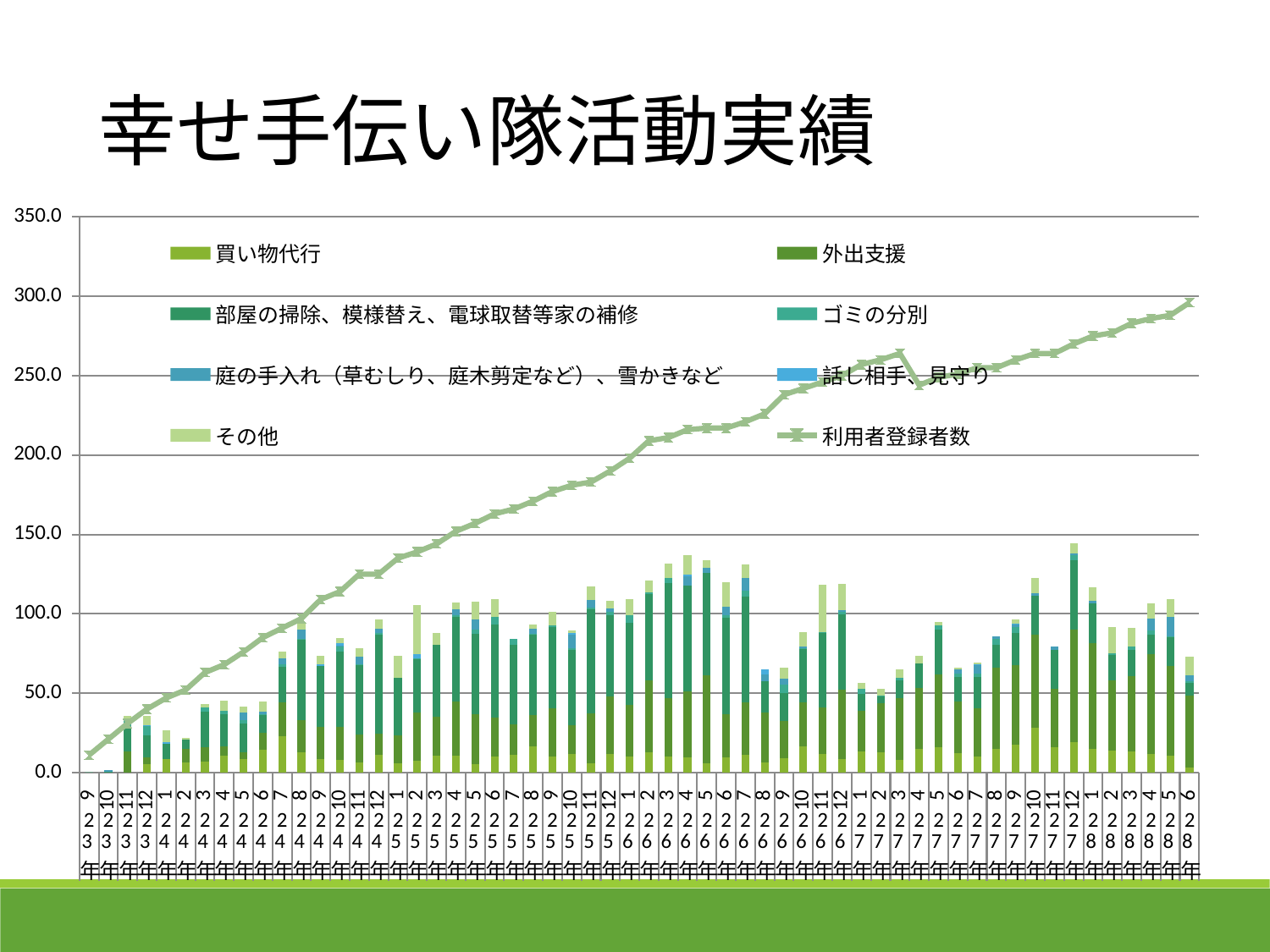

幸せ手伝い隊活動実績

### Chart

| Category | 買い物代行 | 外出支援 | 部屋の掃除、模様替え、電球取替等家の補修 | ゴミの分別 | 庭の手入れ（草むしり、庭木剪定など）、雪かきなど | 話し相手、見守り | その他 | 利用者登録者数 |
|---|---|---|---|---|---|---|---|---|
| 9  | 0.0 | 0.0 | 0.0 | 0.0 | 0.0 | 0.0 | 0.0 | 11.0 |
| 10  | 0.0 | 0.0 | 0.5 | 0.0 | 1.0 | 0.0 | 0.0 | 21.0 |
| 11  | 0.0 | 13.5 | 16.0 | 3.0 | 0.0 | 1.5 | 1.5 | 31.0 |
| 12  | 5.5 | 4.0 | 14.0 | 6.0 | 0.0 | 0.5 | 5.5 | 40.0 |
| 1  | 8.5 | 0.0 | 9.5 | 0.0 | 0.0 | 1.0 | 7.5 | 47.0 |
| 2  | 6.5 | 8.5 | 5.5 | 0.0 | 0.0 | 0.0 | 1.5 | 52.0 |
| 3  | 7.0 | 9.0 | 22.5 | 2.5 | 0.0 | 0.0 | 2.0 | 63.0 |
| 4  | 10.5 | 6.0 | 20.5 | 2.0 | 0.0 | 0.0 | 6.5 | 68.0 |
| 5  | 8.5 | 4.0 | 18.5 | 2.0 | 5.0 | 0.0 | 3.5 | 76.0 |
| 6  | 14.5 | 10.5 | 11.5 | 0.5 | 1.5 | 0.0 | 6.0 | 85.0 |
| 7  | 23.0 | 21.0 | 22.5 | 1.5 | 4.0 | None | 4.0 | 91.0 |
| 8  | 12.5 | 20.5 | 50.5 | 0.5 | 6.0 | 0.0 | 5.0 | 97.0 |
| 9  | 8.5 | 20.0 | 38.5 | 0.0 | 0.0 | 1.0 | 5.5 | 109.0 |
| 10  | 8.0 | 21.0 | 47.0 | 3.5 | 0.5 | 1.5 | 3.0 | 114.0 |
| 11  | 6.5 | 17.5 | 43.5 | 0.5 | 5.0 | None | 5.5 | 125.0 |
| 12  | 11.0 | 13.5 | 62.5 | 1.0 | 2.5 | None | 6.0 | 125.0 |
| 1  | 6.0 | 17.5 | 36.0 | 0.0 | 0.0 | None | 14.0 | 135.0 |
| 2  | 7.5 | 30.5 | 33.5 | 0.5 | 0.0 | 2.5 | 31.0 | 139.0 |
| 3  | 10.5 | 24.5 | 45.5 | 0.0 | 0.0 | 0.0 | 7.5 | 144.0 |
| 4  | 10.5 | 34.0 | 53.5 | 1.0 | 4.0 | 0.0 | 4.0 | 152.0 |
| 5  | 5.5 | 31.0 | 51.0 | 2.5 | 6.5 | 0.0 | 11.0 | 157.0 |
| 6  | 10.0 | 24.5 | 58.5 | 5.0 | 0.0 | 0.0 | 11.0 | 163.0 |
| 7  | 11.0 | 19.5 | 50.0 | 3.5 | 0.0 | 0.0 | 0.0 | 166.0 |
| 8  | 16.5 | 19.5 | 51.0 | 0.5 | 3.0 | 0.0 | 3.0 | 171.0 |
| 9  | 10.0 | 30.5 | 51.0 | 1.0 | 0.0 | 0.0 | 9.0 | 177.0 |
| 10  | 11.5 | 18.5 | 47.0 | 1.5 | 8.5 | 1.0 | 1.5 | 181.0 |
| 11  | 6.0 | 31.5 | 65.5 | 1.0 | 4.5 | 0.0 | 8.5 | 183.0 |
| 12  | 11.5 | 36.5 | 51.0 | 2.5 | 2.0 | 0.0 | 4.5 | 190.0 |
| 1  | 10.0 | 32.5 | 52.0 | 4.5 | 0.0 | 0.0 | 10.0 | 198.0 |
| 2  | 13.0 | 45.0 | 54.5 | 1.0 | 0.0 | 0.0 | 7.5 | 209.0 |
| 3  | 10.0 | 37.0 | 72.5 | 3.0 | 0.0 | 0.0 | 9.0 | 211.0 |
| 4  | 9.5 | 41.5 | 67.0 | 0.0 | 5.5 | 1.0 | 12.5 | 216.0 |
| 5  | 6.0 | 55.0 | 65.0 | 0.0 | 3.0 | 0.0 | 4.5 | 217.0 |
| 6  | 9.5 | 27.5 | 60.5 | 1.5 | 5.5 | 0.0 | 15.5 | 217.0 |
| 7  | 11.0 | 33.0 | 67.0 | 3.5 | 8.0 | 0.0 | 8.5 | 221.0 |
| 8  | 6.5 | 31.5 | 19.5 | 0.0 | 4.5 | 3.0 | 0.0 | 226.0 |
| 9  | 9.0 | 23.5 | 17.5 | 5.5 | 3.5 | 0.0 | 7.0 | 238.0 |
| 10  | 16.5 | 27.5 | 34.0 | 0.5 | 1.0 | 0.0 | 9.0 | 242.0 |
| 11  | 11.5 | 29.5 | 47.0 | 0.5 | 0.0 | 0.0 | 30.0 | 246.0 |
| 12  | 8.5 | 43.5 | 47.5 | 2.0 | 1.0 | 0.0 | 16.5 | 250.0 |
| 1  | 13.5 | 25.5 | 10.5 | 3.5 | 0.0 | 0.0 | 3.5 | 257.0 |
| 2  | 12.5 | 31.0 | 4.5 | 0.5 | 0.0 | 0.0 | 4.5 | 260.0 |
| 3  | 8.0 | 39.0 | 11.0 | 1.5 | 0.0 | 0.0 | 5.5 | 264.0 |
| 4  | 15.0 | 38.5 | 15.0 | 0.0 | 0.0 | 0.0 | 5.0 | 244.0 |
| 5  | 16.0 | 46.0 | 28.0 | 2.5 | 0.0 | 0.0 | 2.5 | 249.0 |
| 6  | 12.0 | 32.5 | 15.5 | 2.5 | 2.5 | 0.0 | 1.0 | 251.0 |
| 7  | 10.0 | 30.5 | 19.5 | 2.5 | 5.0 | 0.5 | 1.0 | 255.0 |
| 8  | 15.0 | 51.0 | 14.5 | 3.5 | 2.0 | 0.0 | 0.0 | 255.0 |
| 9  | 17.5 | 50.0 | 20.5 | 3.5 | 2.0 | 0.5 | 2.5 | 260.0 |
| 10  | 28.0 | 59.0 | 24.5 | 0.0 | 1.5 | 0.0 | 9.5 | 264.0 |
| 11  | 16.0 | 37.0 | 24.5 | 0.0 | 2.0 | 0.0 | 0.0 | 264.0 |
| 12  | 19.0 | 71.0 | 43.5 | 3.5 | 1.0 | 0.0 | 6.5 | 270.0 |
| 1  | 15.0 | 66.5 | 25.0 | 0.0 | 1.5 | 0.0 | 8.5 | 275.0 |
| 2  | 14.0 | 44.0 | 16.0 | 1.0 | 0.0 | 0.0 | 16.5 | 277.0 |
| 3  | 13.5 | 47.0 | 17.0 | 2.0 | 0.0 | 0.0 | 11.5 | 283.0 |
| 4  | 11.5 | 63.0 | 12.5 | 2.5 | 7.5 | 0.0 | 9.5 | 286.0 |
| 5  | 10.5 | 56.5 | 18.5 | 0.5 | 12.0 | 0.0 | 11.5 | 288.0 |
| 6  | 3.0 | 45.5 | 8.0 | 1.0 | 3.5 | 0.0 | 12.0 | 296.0 |